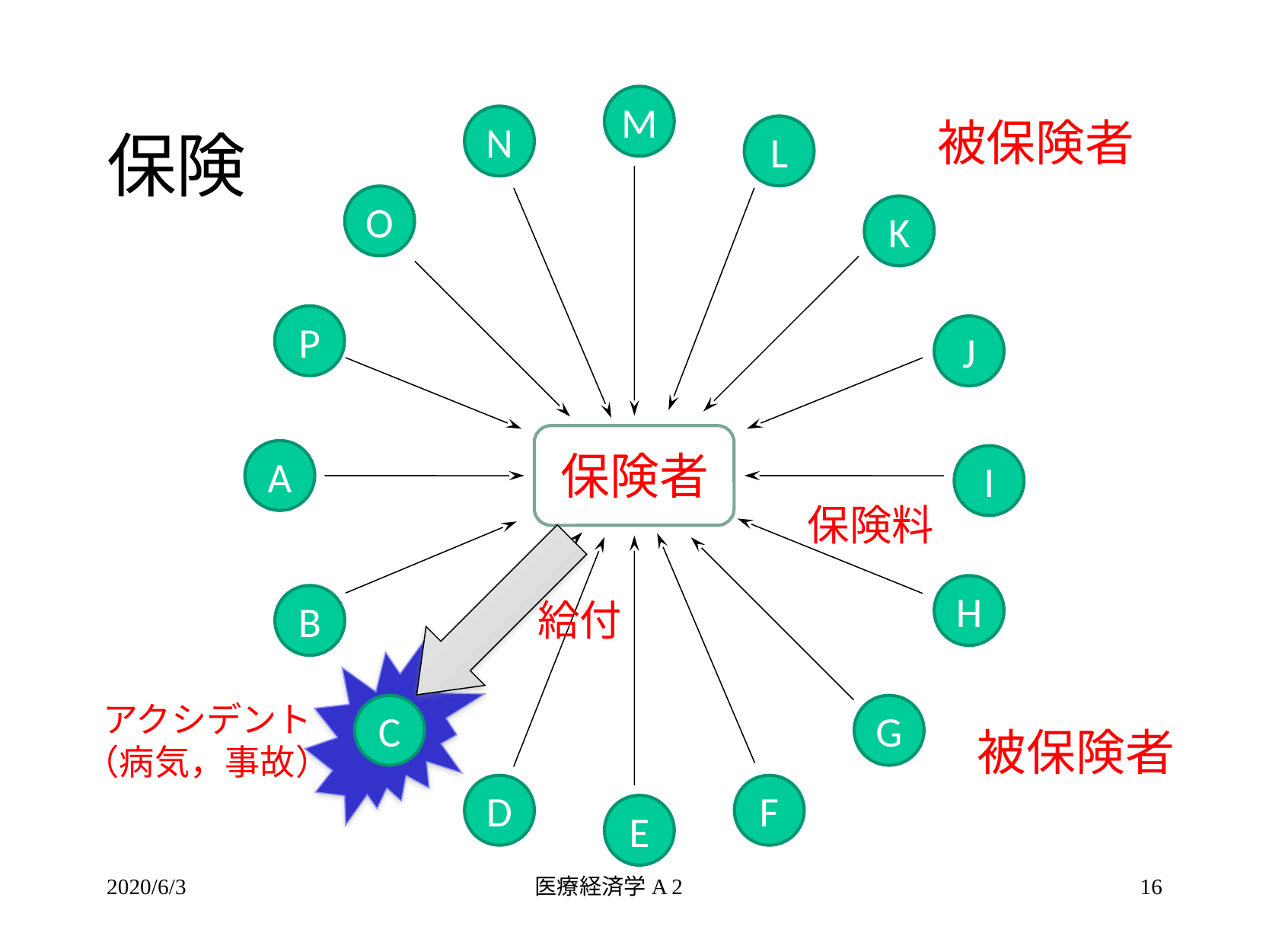

保険
M
N
被保険者
L
O
K

P
J

保険者
A
I

保険料

H
B
給付

アクシデント
（病気，事故）
C
G
被保険者
D
F
E
2020/6/3
医療経済学A 2
16